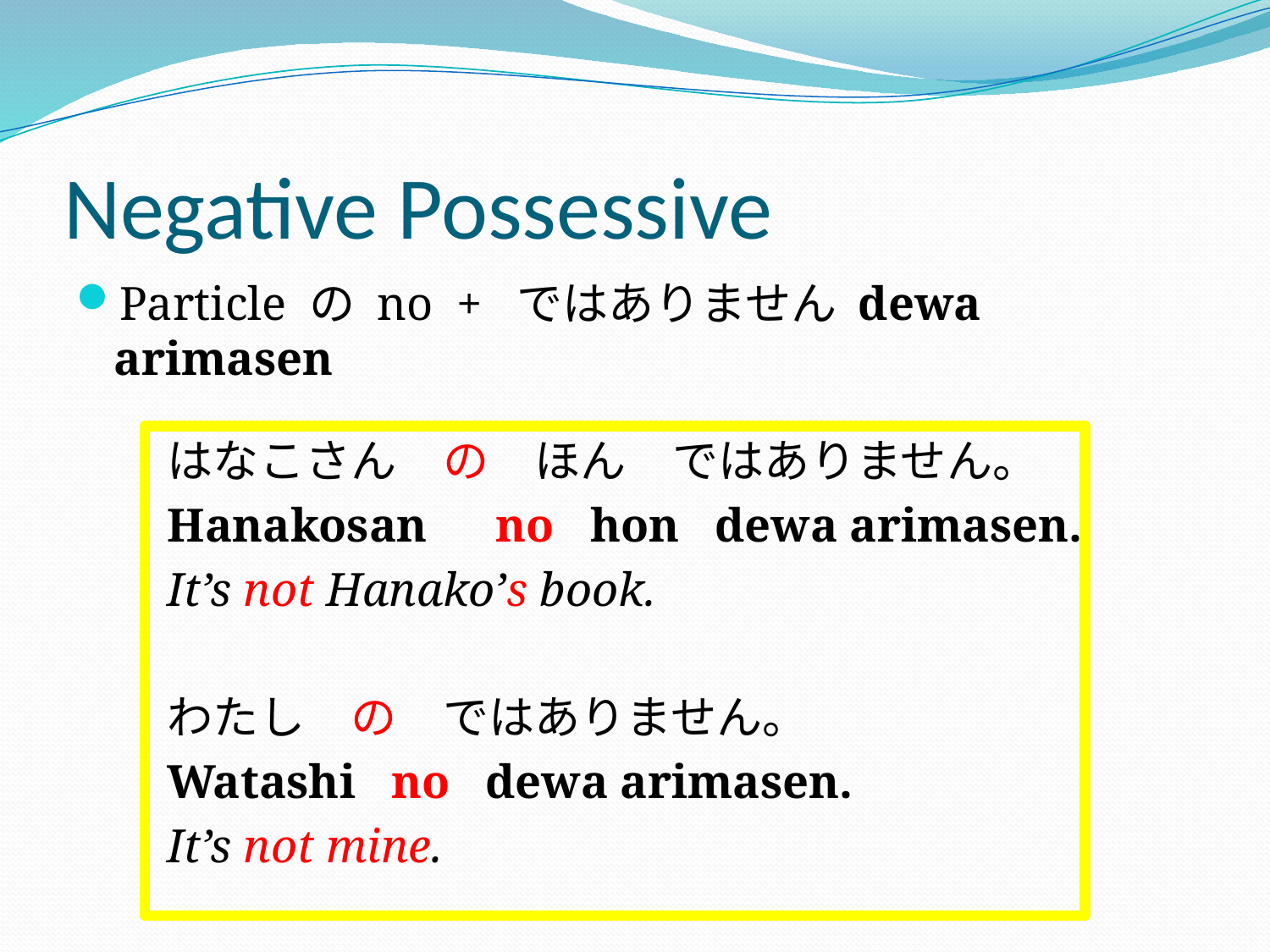

# Negative Possessive
Particle の no  +  ではありません dewa arimasen

はなこさん　の　ほん　ではありません。
Hanakosan　no   hon   dewa arimasen.
It’s not Hanako’s book.

わたし　の　ではありません。
Watashi   no   dewa arimasen.
It’s not mine.